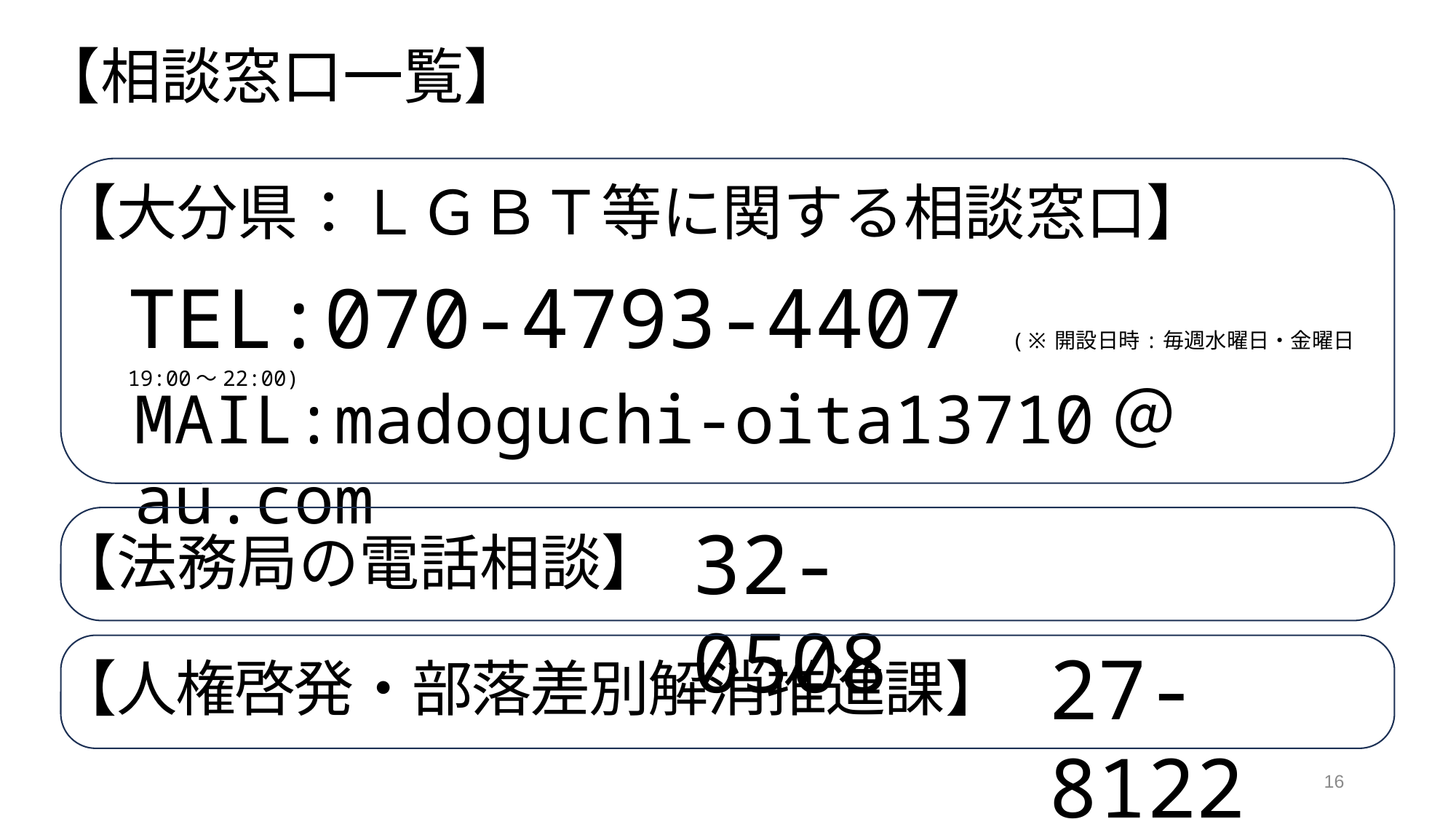

【相談窓口一覧】

【大分県：ＬＧＢＴ等に関する相談窓口】
TEL:070-4793-4407 (※開設日時:毎週水曜日・金曜日19:00～22:00)
MAIL:madoguchi-oita13710＠au.com
32-0508

【法務局の電話相談】
27-8122

【人権啓発・部落差別解消推進課】
16